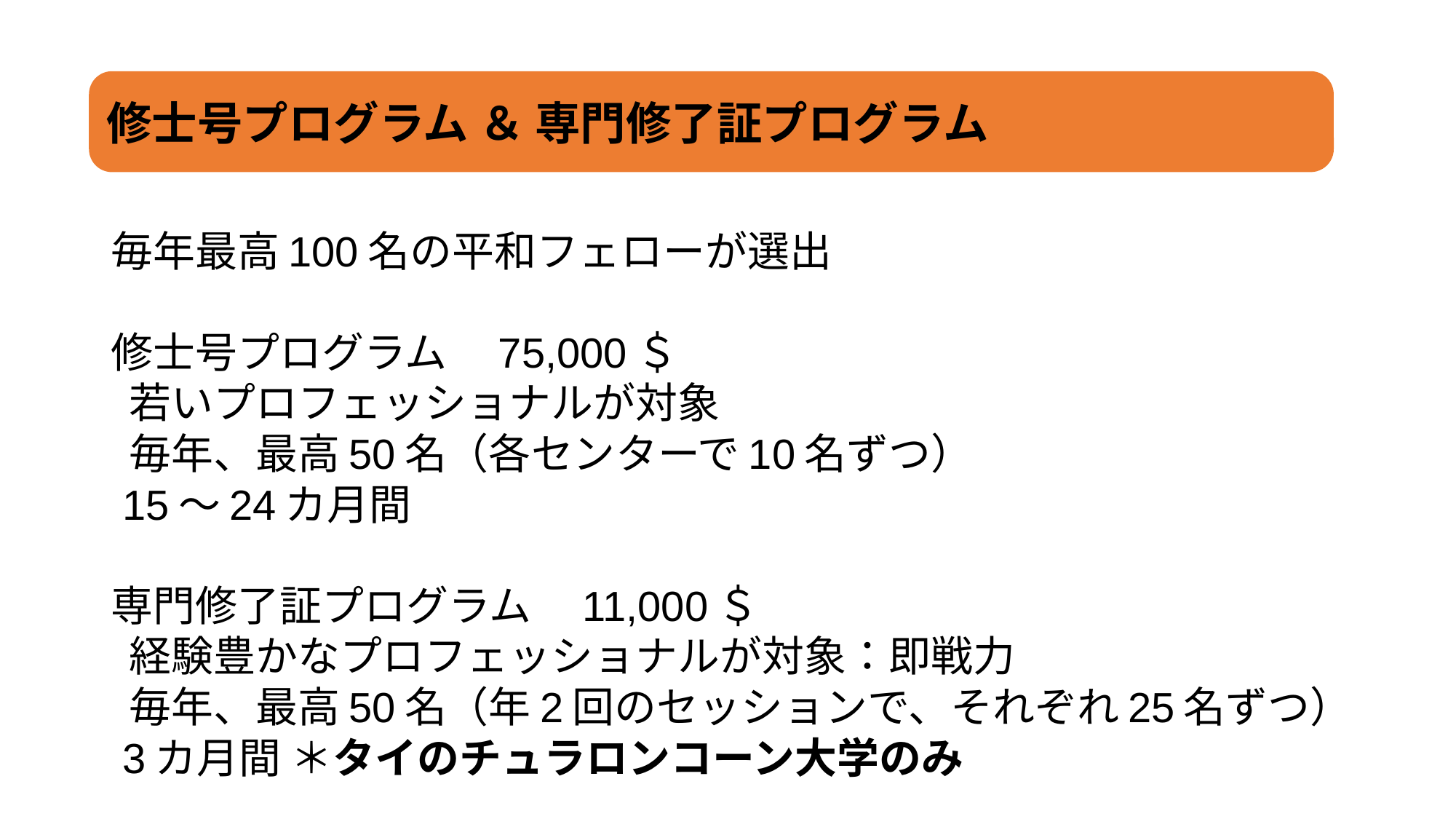

修士号プログラム ＆ 専門修了証プログラム
毎年最高100名の平和フェローが選出

修士号プログラム　75,000＄
 若いプロフェッショナルが対象
 毎年、最高50名（各センターで10名ずつ）
 15～24カ月間

専門修了証プログラム　11,000＄
 経験豊かなプロフェッショナルが対象：即戦力
 毎年、最高50名（年2回のセッションで、それぞれ25名ずつ）
 3カ月間 ＊タイのチュラロンコーン大学のみ